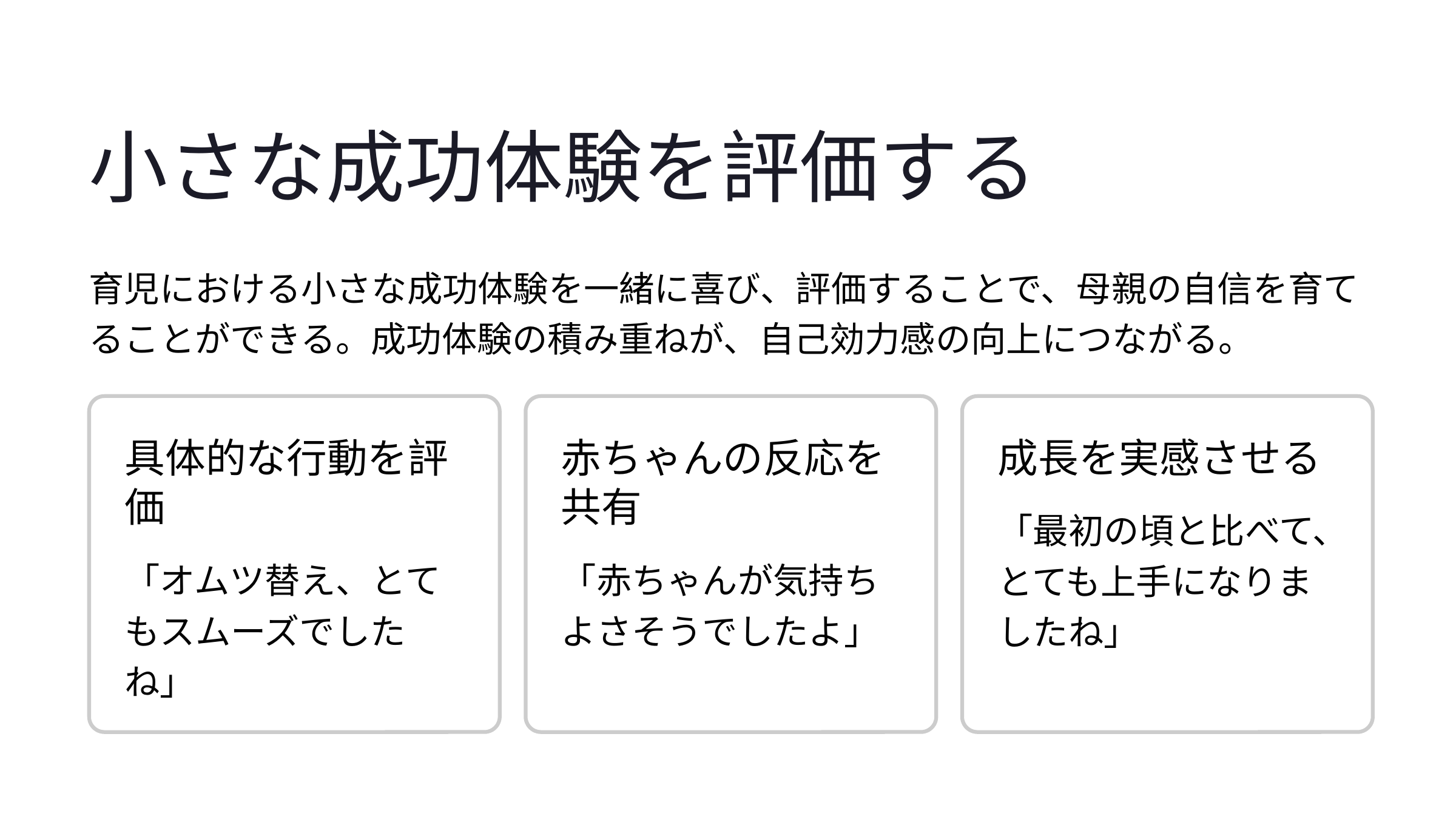

小さな成功体験を評価する
育児における小さな成功体験を一緒に喜び、評価することで、母親の自信を育てることができる。成功体験の積み重ねが、自己効力感の向上につながる。

具体的な行動を評価
赤ちゃんの反応を共有
成長を実感させる
「最初の頃と比べて、とても上手になりましたね」
「オムツ替え、とてもスムーズでしたね」
「赤ちゃんが気持ちよさそうでしたよ」